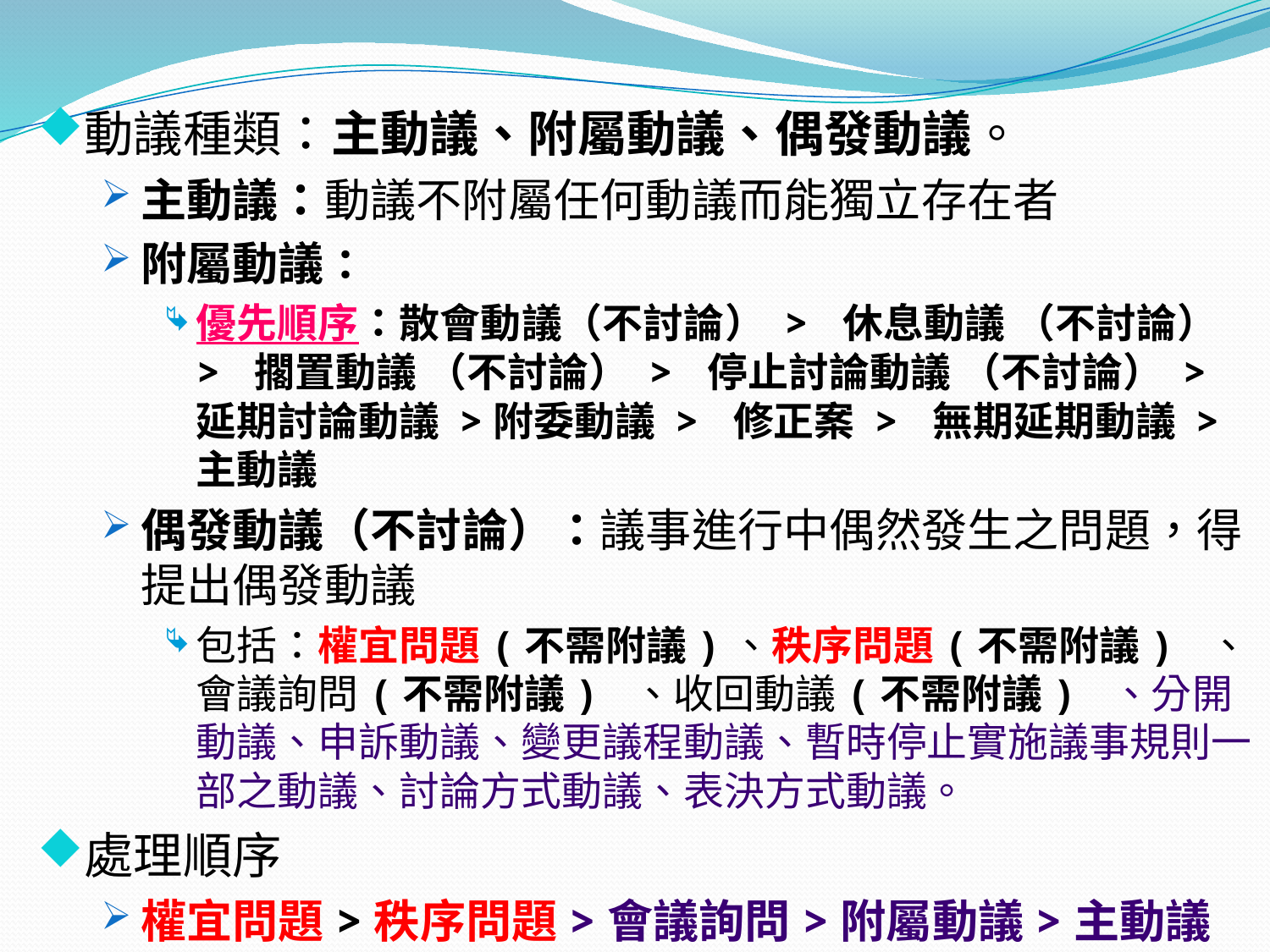

動議種類：主動議、附屬動議、偶發動議。
主動議：動議不附屬任何動議而能獨立存在者
附屬動議：
優先順序：散會動議（不討論） > 休息動議 （不討論） > 擱置動議 （不討論） > 停止討論動議 （不討論） >延期討論動議 >附委動議 > 修正案 > 無期延期動議 > 主動議
偶發動議（不討論）：議事進行中偶然發生之問題，得提出偶發動議
包括：權宜問題(不需附議)、秩序問題(不需附議) 、會議詢問(不需附議) 、收回動議(不需附議) 、分開動議、申訴動議、變更議程動議、暫時停止實施議事規則一部之動議、討論方式動議、表決方式動議。
處理順序
權宜問題>秩序問題>會議詢問>附屬動議>主動議